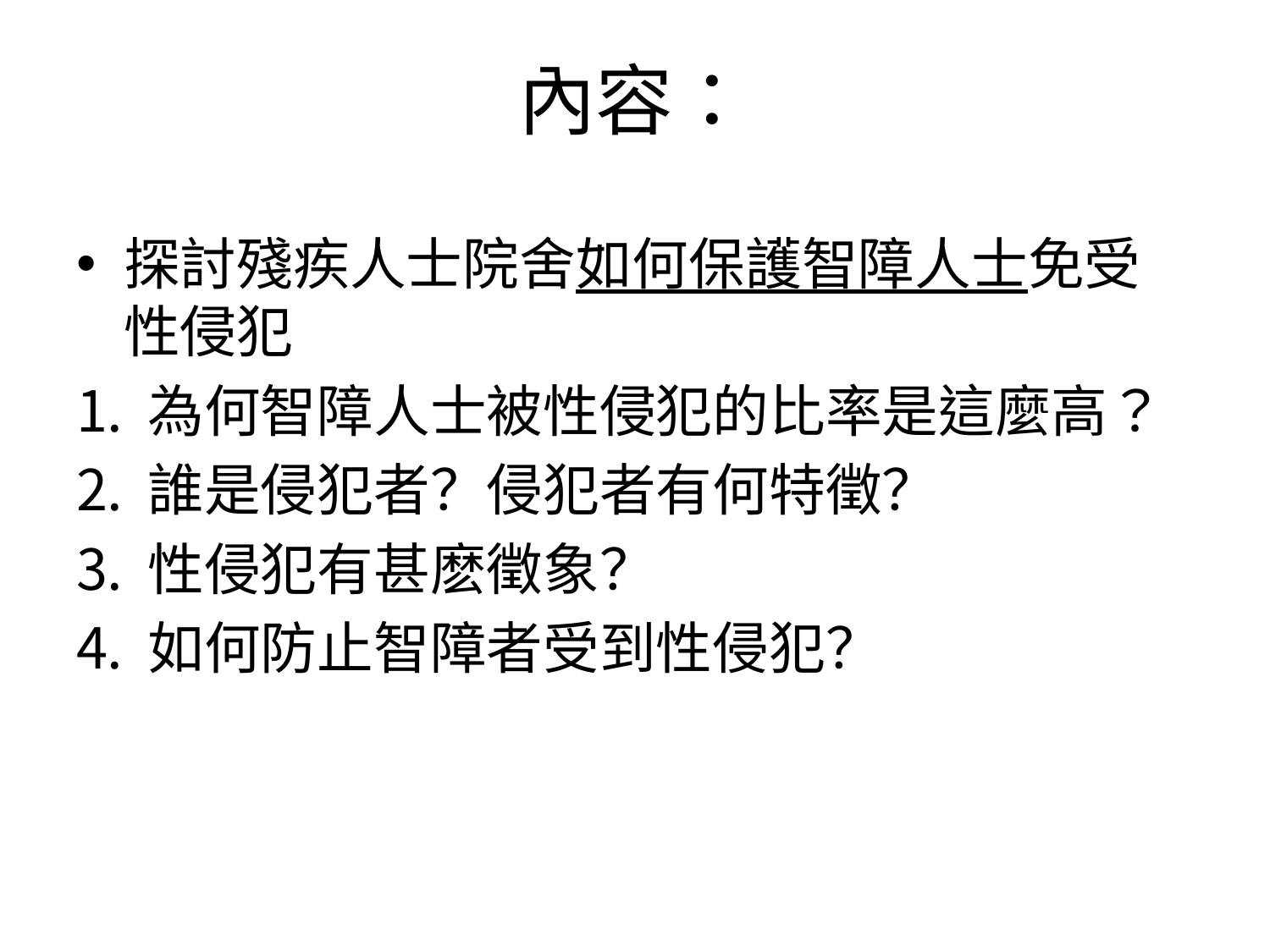

# 內容：
探討殘疾人士院舍如何保護智障人士免受性侵犯
為何智障人士被性侵犯的比率是這麼高？
誰是侵犯者？侵犯者有何特徵？
性侵犯有甚麽徵象？
如何防止智障者受到性侵犯？